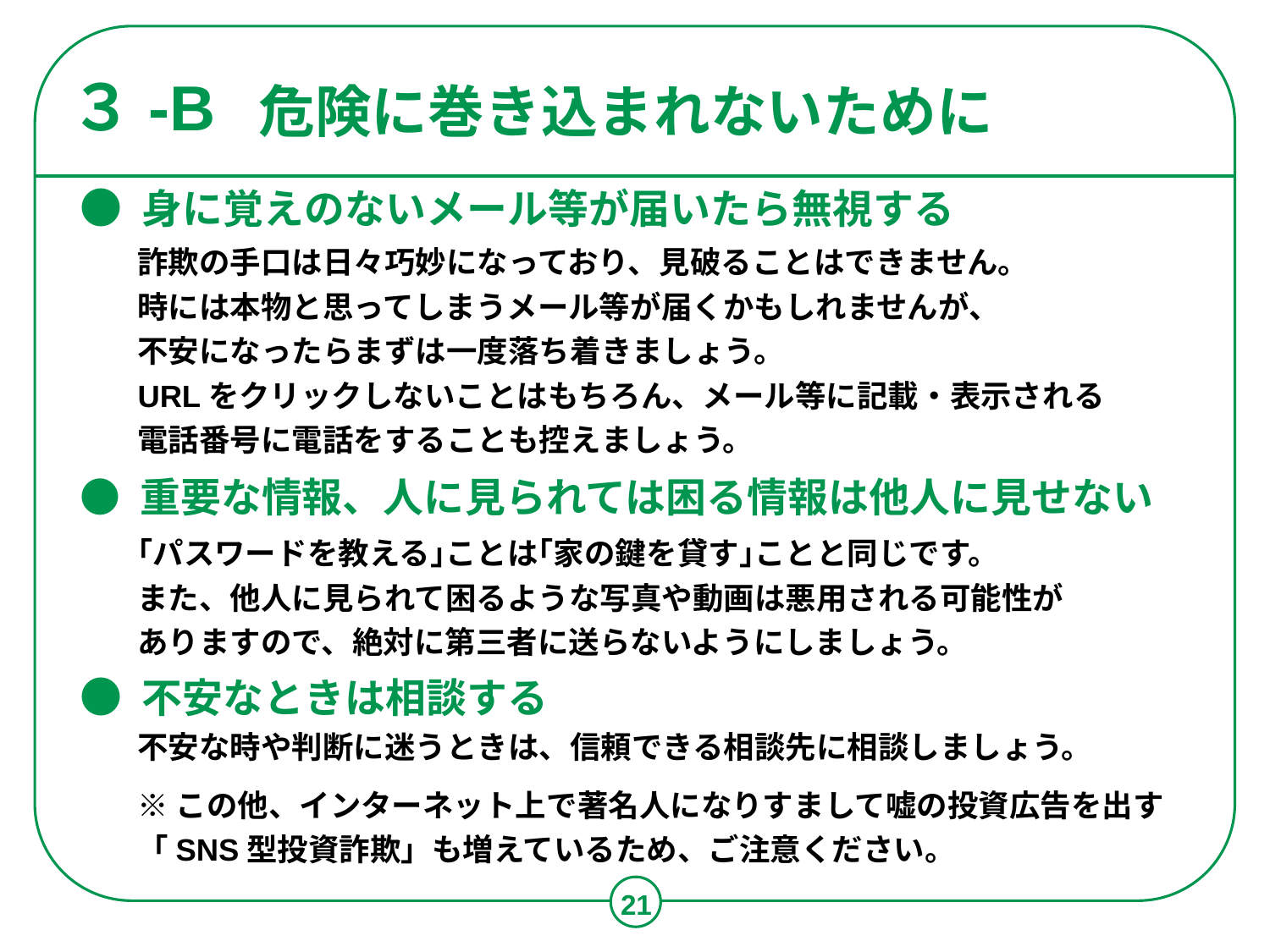

# 危険に巻き込まれないために
３-B
● 身に覚えのないメール等が届いたら無視する
詐欺の手口は日々巧妙になっており、見破ることはできません。
時には本物と思ってしまうメール等が届くかもしれませんが、
不安になったらまずは一度落ち着きましょう。
URLをクリックしないことはもちろん、メール等に記載・表示される
電話番号に電話をすることも控えましょう。
● 重要な情報、人に見られては困る情報は他人に見せない
｢パスワードを教える｣ことは｢家の鍵を貸す｣ことと同じです。
また、他人に見られて困るような写真や動画は悪用される可能性が
ありますので、絶対に第三者に送らないようにしましょう。
● 不安なときは相談する
不安な時や判断に迷うときは、信頼できる相談先に相談しましょう。
※この他、インターネット上で著名人になりすまして嘘の投資広告を出す「SNS型投資詐欺」も増えているため、ご注意ください。